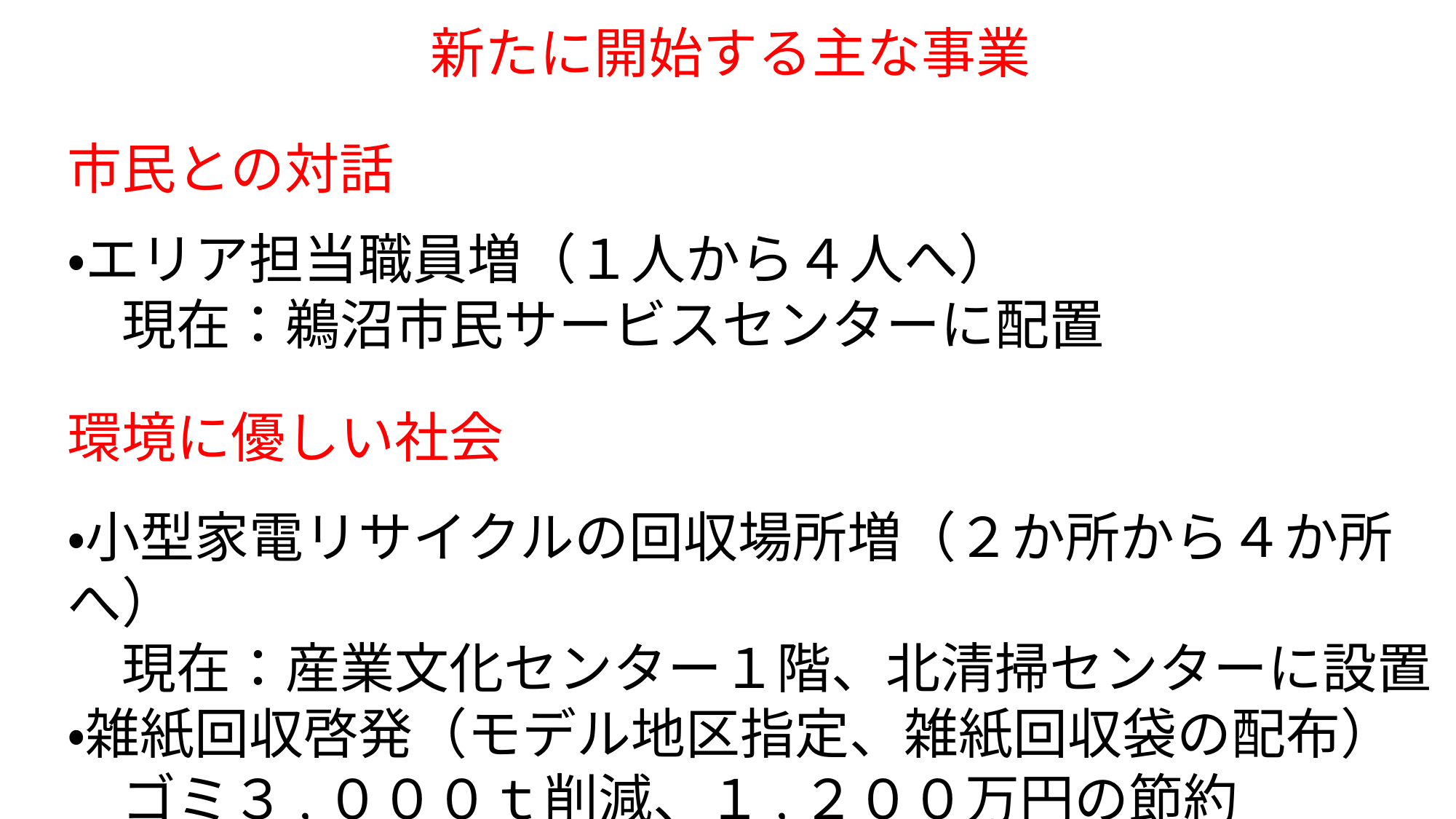

新たに開始する主な事業
市民との対話
・エリア担当職員増（１人から４人へ）
　現在：鵜沼市民サービスセンターに配置
環境に優しい社会
・小型家電リサイクルの回収場所増（２か所から４か所へ）
　現在：産業文化センター１階、北清掃センターに設置
・雑紙回収啓発（モデル地区指定、雑紙回収袋の配布）
　ゴミ３,０００ｔ削減、１,２００万円の節約